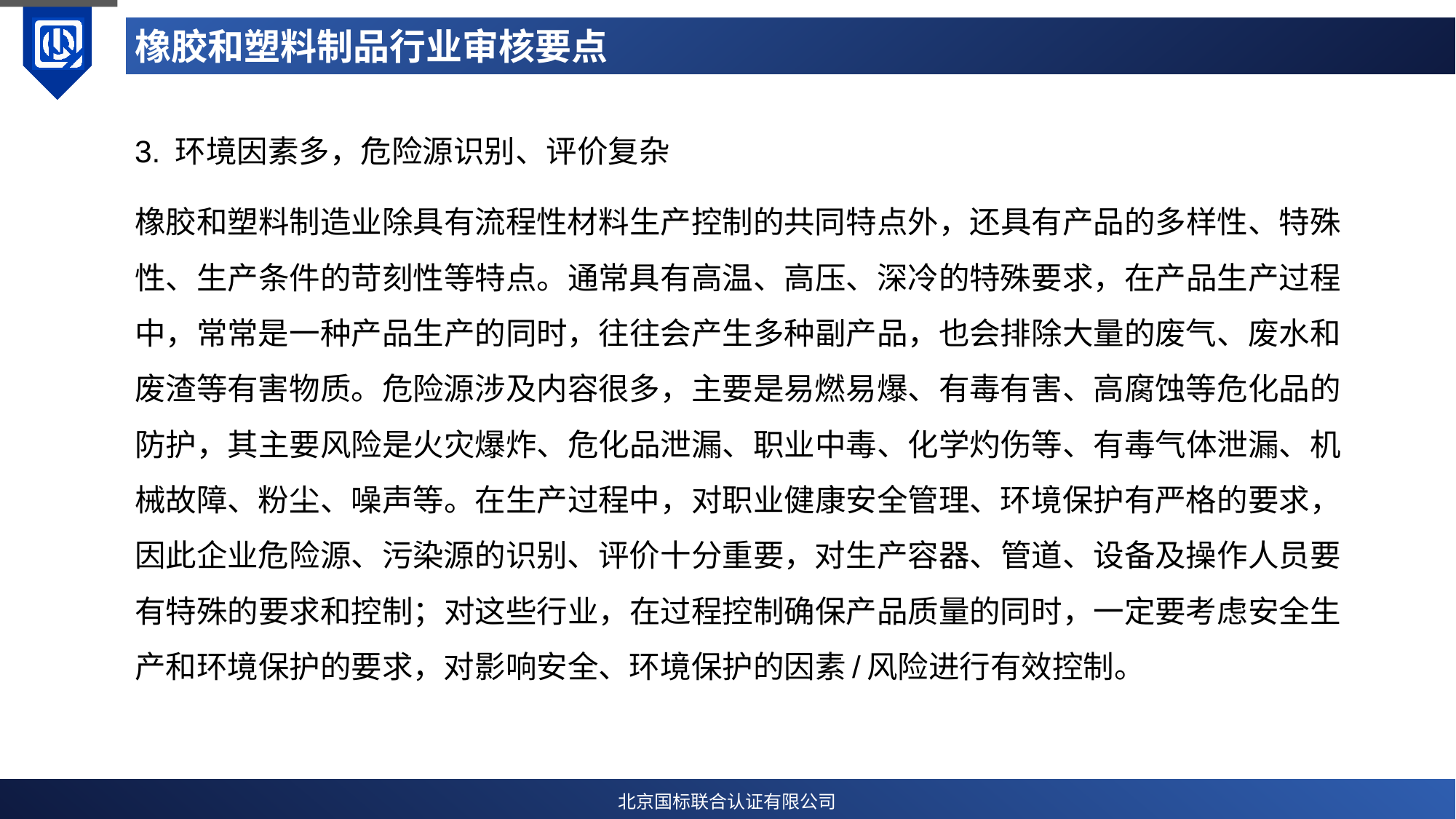

# 橡胶和塑料制品行业审核要点
3. 环境因素多，危险源识别、评价复杂
橡胶和塑料制造业除具有流程性材料生产控制的共同特点外，还具有产品的多样性、特殊性、生产条件的苛刻性等特点。通常具有高温、高压、深冷的特殊要求，在产品生产过程中，常常是一种产品生产的同时，往往会产生多种副产品，也会排除大量的废气、废水和废渣等有害物质。危险源涉及内容很多，主要是易燃易爆、有毒有害、高腐蚀等危化品的防护，其主要风险是火灾爆炸、危化品泄漏、职业中毒、化学灼伤等、有毒气体泄漏、机械故障、粉尘、噪声等。在生产过程中，对职业健康安全管理、环境保护有严格的要求，因此企业危险源、污染源的识别、评价十分重要，对生产容器、管道、设备及操作人员要有特殊的要求和控制；对这些行业，在过程控制确保产品质量的同时，一定要考虑安全生产和环境保护的要求，对影响安全、环境保护的因素/风险进行有效控制。